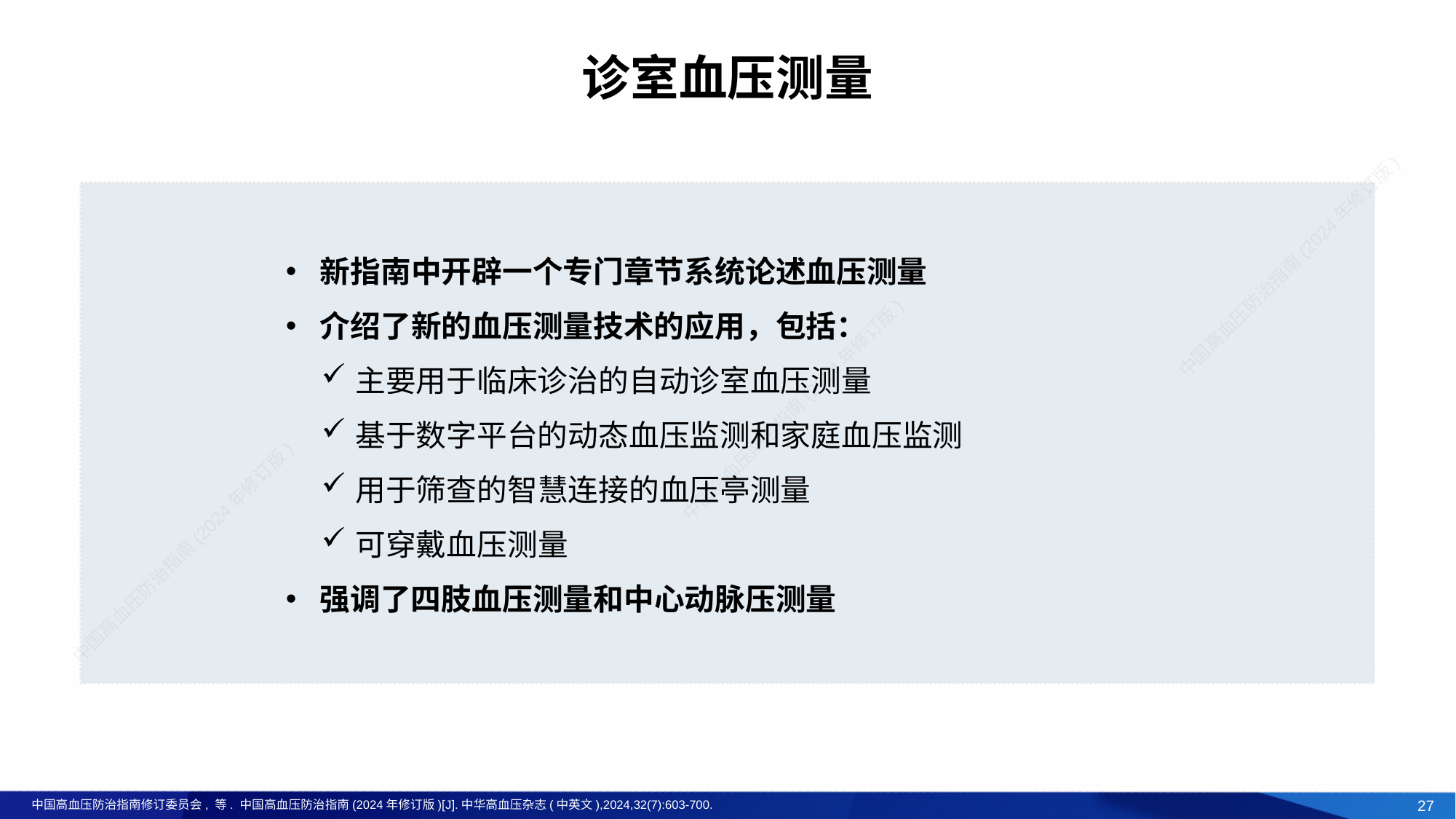

诊室血压测量

新指南中开辟一个专门章节系统论述血压测量
介绍了新的血压测量技术的应用，包括：
主要用于临床诊治的自动诊室血压测量
基于数字平台的动态血压监测和家庭血压监测
用于筛查的智慧连接的血压亭测量
可穿戴血压测量
强调了四肢血压测量和中心动脉压测量